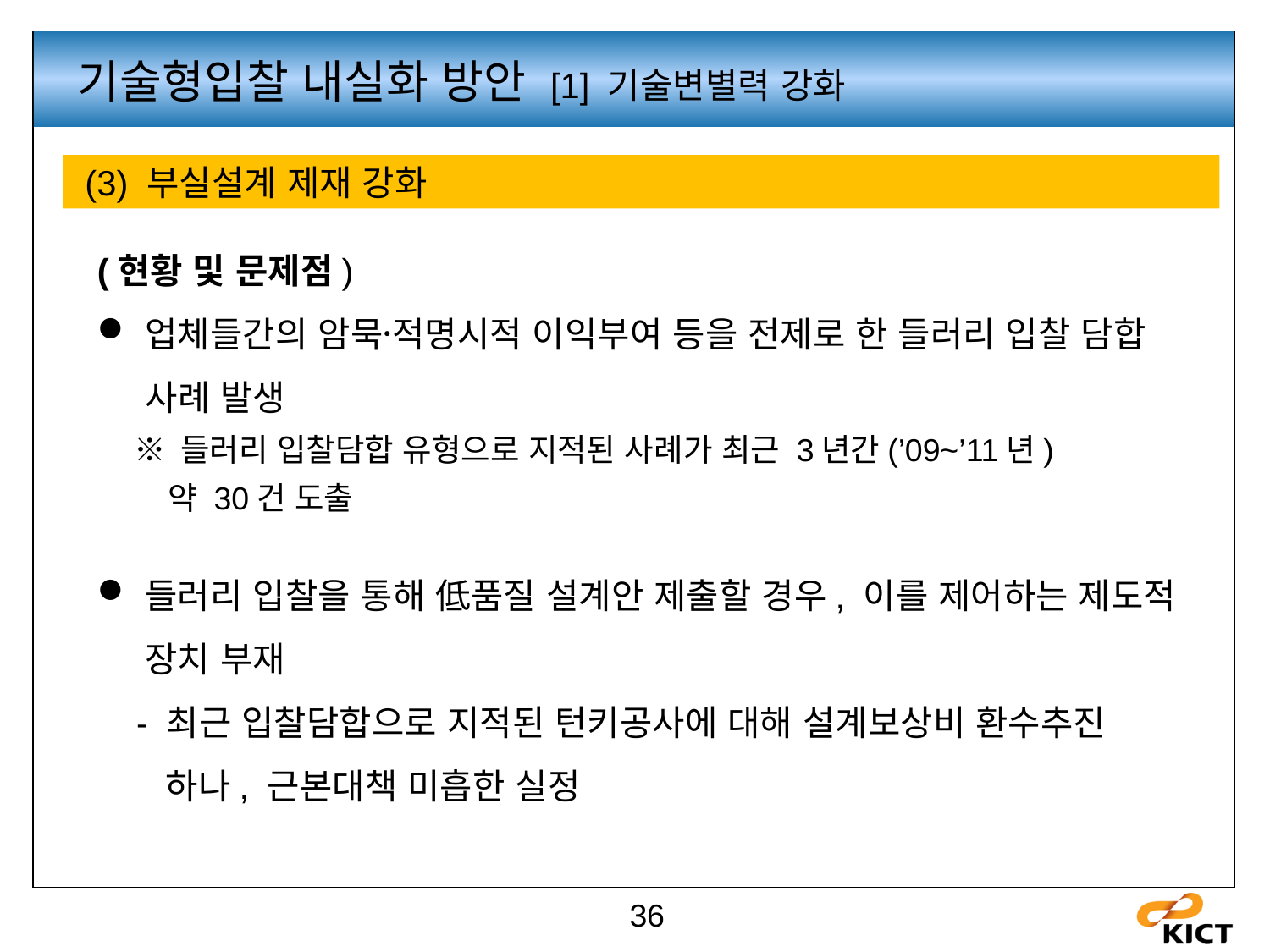

기술형입찰 내실화 방안 [1] 기술변별력 강화
 (3) 부실설계 제재 강화
(현황 및 문제점)
업체들간의 암묵적〮명시적 이익부여 등을 전제로 한 들러리 입찰 담합 사례 발생
※ 들러리 입찰담합 유형으로 지적된 사례가 최근 3년간(’09~’11년)
   약 30건 도출
들러리 입찰을 통해 低품질 설계안 제출할 경우, 이를 제어하는 제도적 장치 부재
    - 최근 입찰담합으로 지적된 턴키공사에 대해 설계보상비 환수추진
      하나, 근본대책 미흡한 실정
36